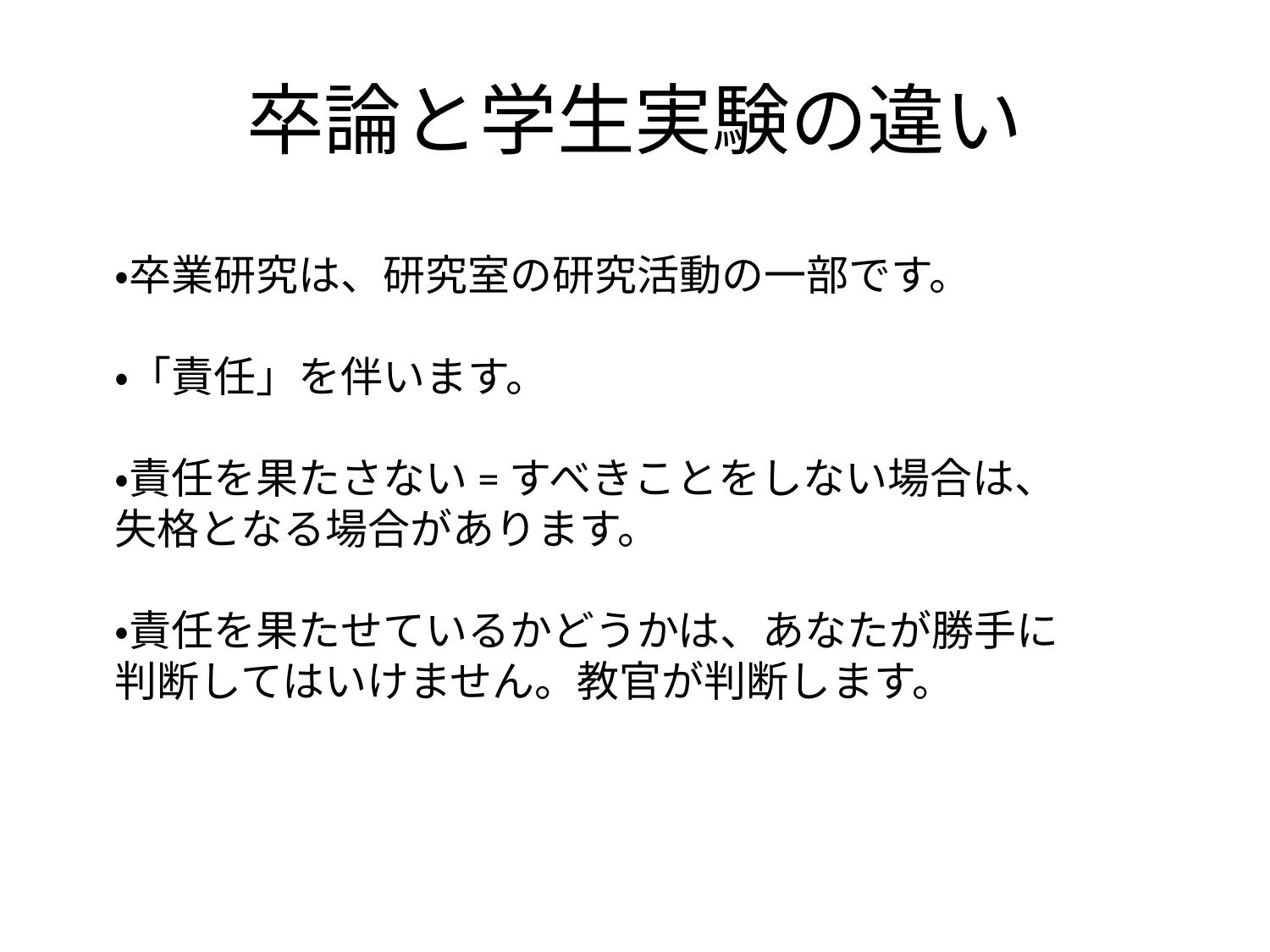

# 卒論と学生実験の違い
・卒業研究は、研究室の研究活動の一部です。

・「責任」を伴います。

・責任を果たさない=すべきことをしない場合は、失格となる場合があります。

・責任を果たせているかどうかは、あなたが勝手に判断してはいけません。教官が判断します。